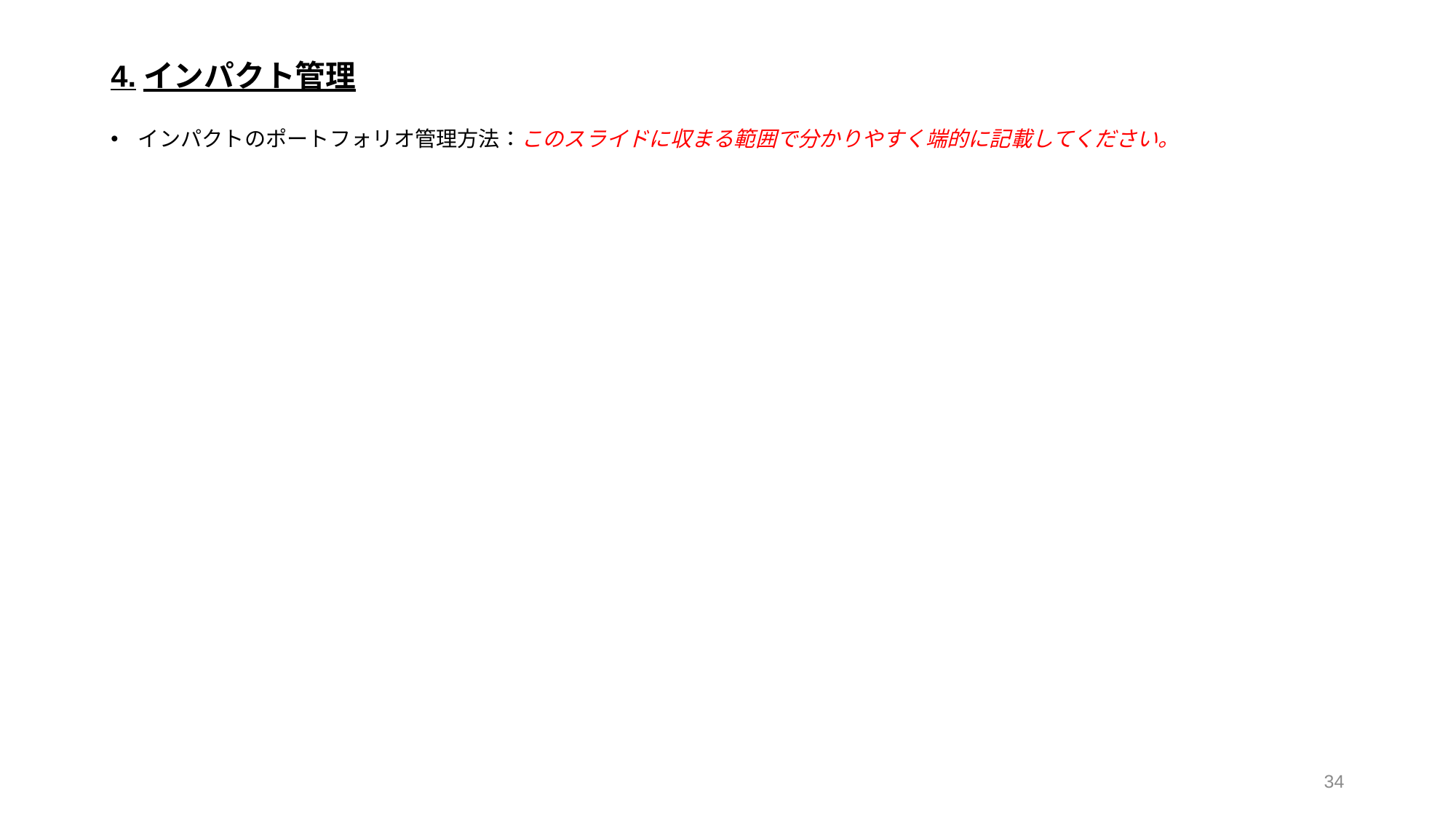

# 4.インパクト管理
インパクトのポートフォリオ管理方法：このスライドに収まる範囲で分かりやすく端的に記載してください。

34